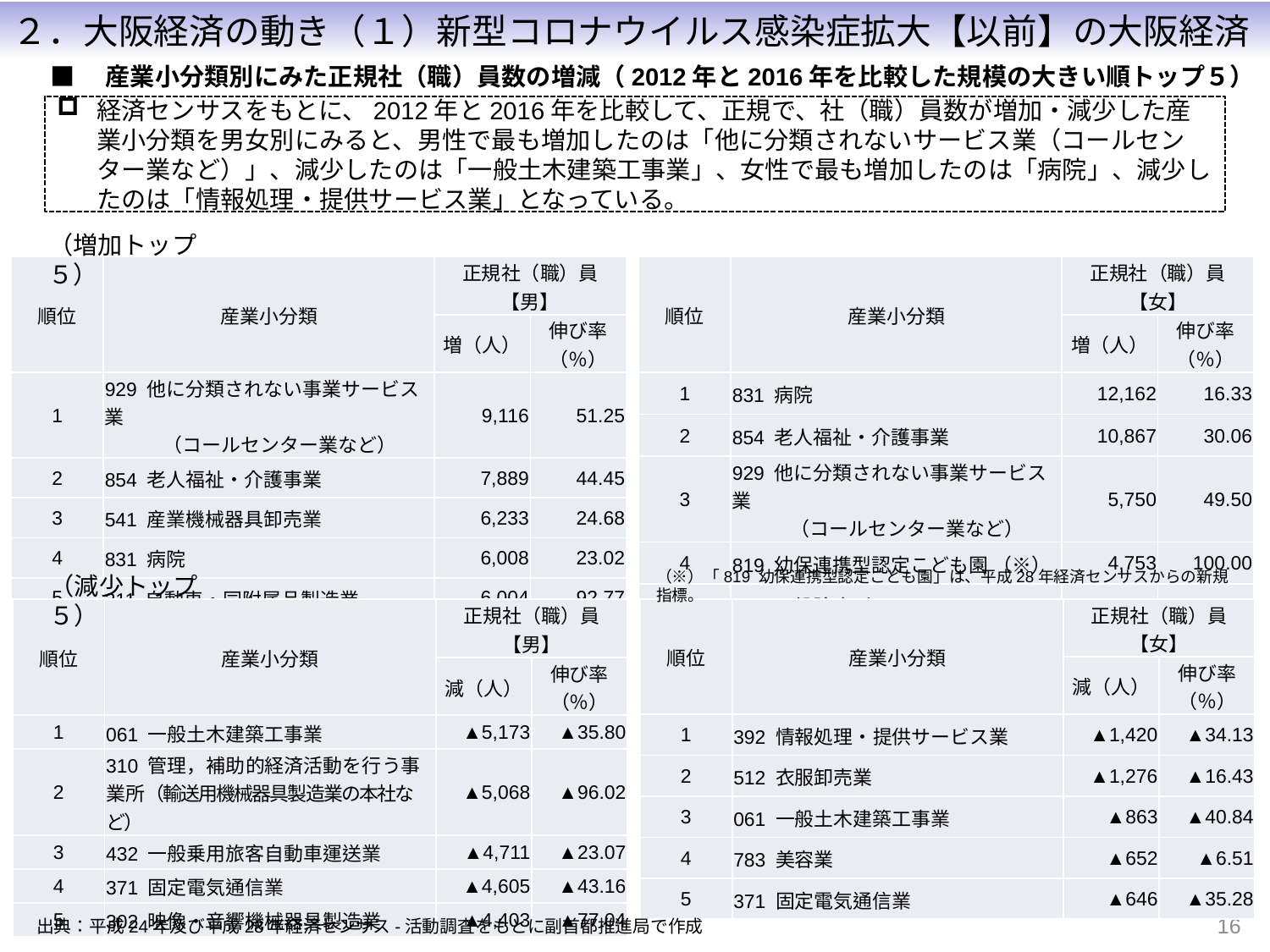

２．大阪経済の動き（１）新型コロナウイルス感染症拡大【以前】の大阪経済
■　産業小分類別にみた正規社（職）員数の増減（2012年と2016年を比較した規模の大きい順トップ５）
経済センサスをもとに、2012年と2016年を比較して、正規で、社（職）員数が増加・減少した産業小分類を男女別にみると、男性で最も増加したのは「他に分類されないサービス業（コールセンター業など）」、減少したのは「一般土木建築工事業」、女性で最も増加したのは「病院」、減少したのは「情報処理・提供サービス業」となっている。
（増加トップ５）
| 順位 | 産業小分類 | 正規社（職）員【男】 |  |
| --- | --- | --- | --- |
|  |  | 増（人） | 伸び率（％） |
| 1 | 929 他に分類されない事業サービス業 　　　（コールセンター業など） | 9,116 | 51.25 |
| 2 | 854 老人福祉・介護事業 | 7,889 | 44.45 |
| 3 | 541 産業機械器具卸売業 | 6,233 | 24.68 |
| 4 | 831 病院 | 6,008 | 23.02 |
| 5 | 311 自動車・同附属品製造業 | 6,004 | 92.77 |
| 順位 | 産業小分類 | 正規社（職）員【女】 |  |
| --- | --- | --- | --- |
|  |  | 増（人） | 伸び率（％） |
| 1 | 831 病院 | 12,162 | 16.33 |
| 2 | 854 老人福祉・介護事業 | 10,867 | 30.06 |
| 3 | 929 他に分類されない事業サービス業 　　　（コールセンター業など） | 5,750 | 49.50 |
| 4 | 819 幼保連携型認定こども園 （※） | 4,753 | 100.00 |
| 5 | 832 一般診療所 | 2,775 | 13.55 |
（※）「819 幼保連携型認定こども園」は、平成28年経済センサスからの新規指標。
（減少トップ５）
| 順位 | 産業小分類 | 正規社（職）員【女】 |  |
| --- | --- | --- | --- |
|  |  | 減（人） | 伸び率（％） |
| 1 | 392 情報処理・提供サービス業 | ▲1,420 | ▲34.13 |
| 2 | 512 衣服卸売業 | ▲1,276 | ▲16.43 |
| 3 | 061 一般土木建築工事業 | ▲863 | ▲40.84 |
| 4 | 783 美容業 | ▲652 | ▲6.51 |
| 5 | 371 固定電気通信業 | ▲646 | ▲35.28 |
| 順位 | 産業小分類 | 正規社（職）員【男】 |  |
| --- | --- | --- | --- |
|  |  | 減（人） | 伸び率（％） |
| 1 | 061 一般土木建築工事業 | ▲5,173 | ▲35.80 |
| 2 | 310 管理，補助的経済活動を行う事業所（輸送用機械器具製造業の本社など） | ▲5,068 | ▲96.02 |
| 3 | 432 一般乗用旅客自動車運送業 | ▲4,711 | ▲23.07 |
| 4 | 371 固定電気通信業 | ▲4,605 | ▲43.16 |
| 5 | 302 映像・音響機械器具製造業 | ▲4,403 | ▲77.04 |
16
出典：平成24年及び平成28年経済センサス-活動調査をもとに副首都推進局で作成